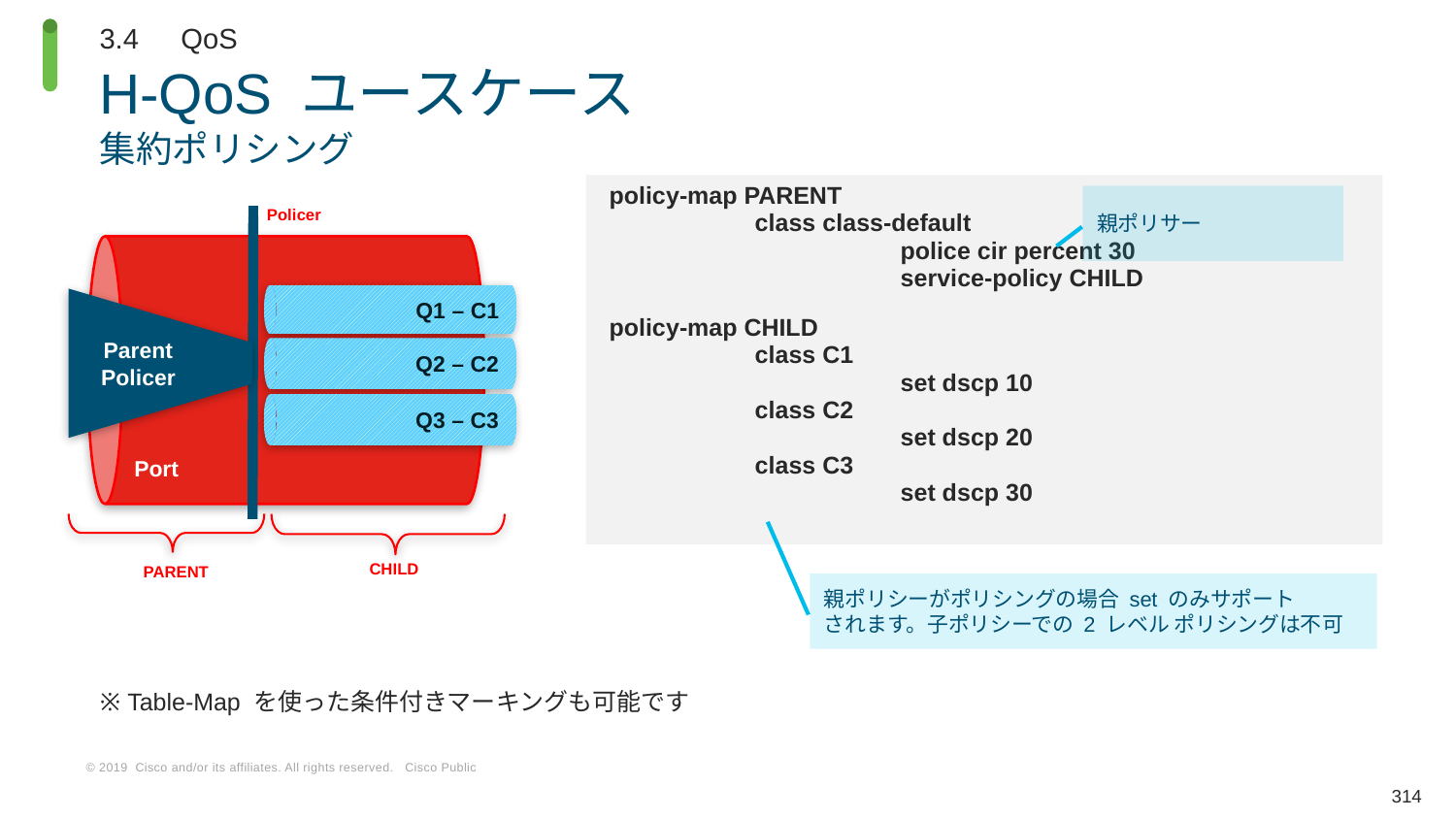

3.4　QoS
# H-QoS ユースケース
集約ポリシング
Port
policy-map PARENT
	class class-default     
		police cir percent 30
		service-policy CHILD
policy-map CHILD
	class C1
		set dscp 10
	class C2
		set dscp 20
	class C3
		set dscp 30
Q1 – C1
親ポリサー
Policer
Q2 – C2
Parent Policer
Q3 – C3

CHILD
PARENT
親ポリシーがポリシングの場合 set のみサポート
されます。子ポリシーでの 2 レベル ポリシングは不可
※ Table-Map を使った条件付きマーキングも可能です
314